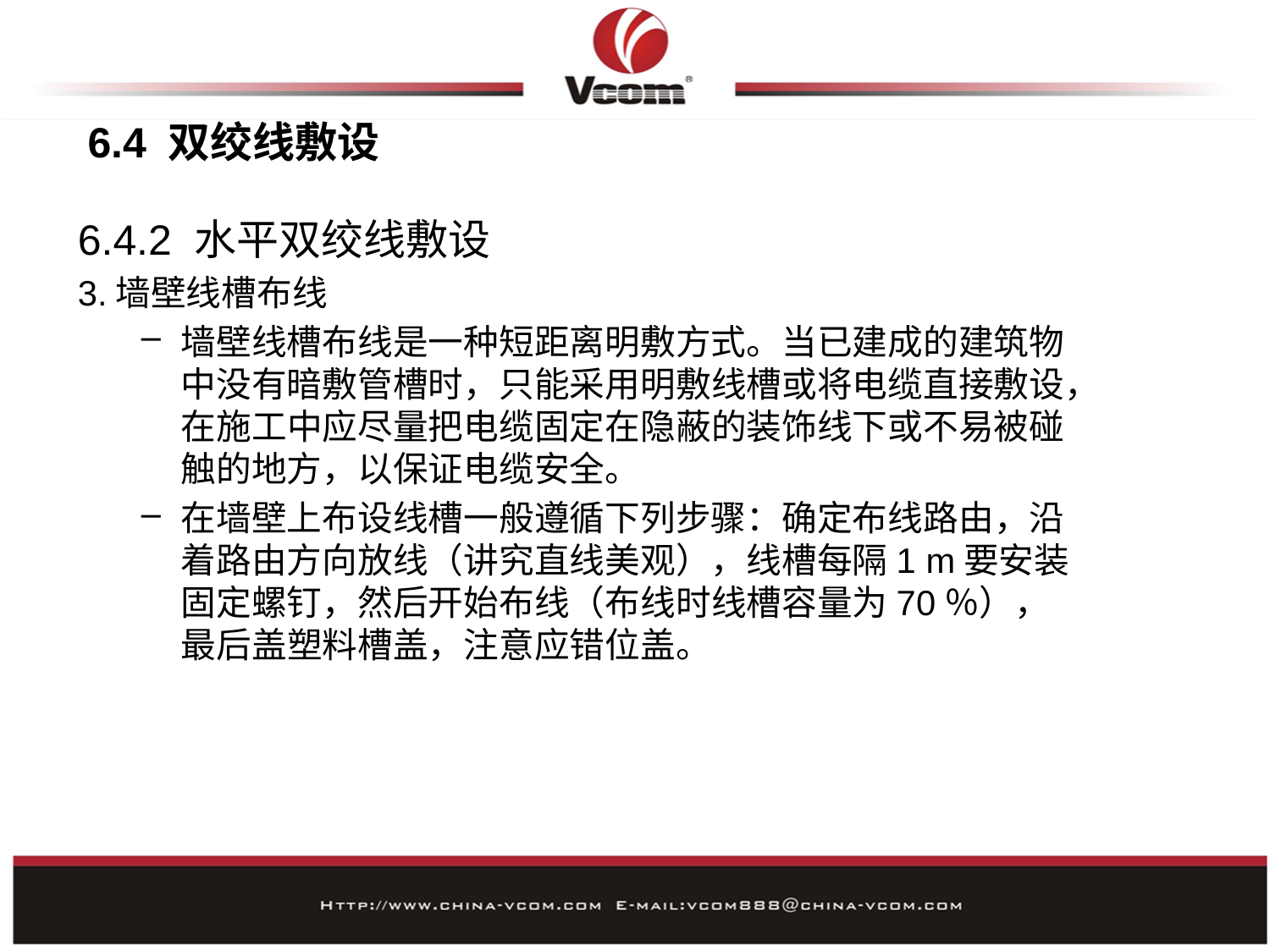

# 6.4 双绞线敷设
6.4.2 水平双绞线敷设
3.墙壁线槽布线
墙壁线槽布线是一种短距离明敷方式。当已建成的建筑物中没有暗敷管槽时，只能采用明敷线槽或将电缆直接敷设，在施工中应尽量把电缆固定在隐蔽的装饰线下或不易被碰触的地方，以保证电缆安全。
在墙壁上布设线槽一般遵循下列步骤：确定布线路由，沿着路由方向放线（讲究直线美观），线槽每隔1 m要安装固定螺钉，然后开始布线（布线时线槽容量为70％），最后盖塑料槽盖，注意应错位盖。